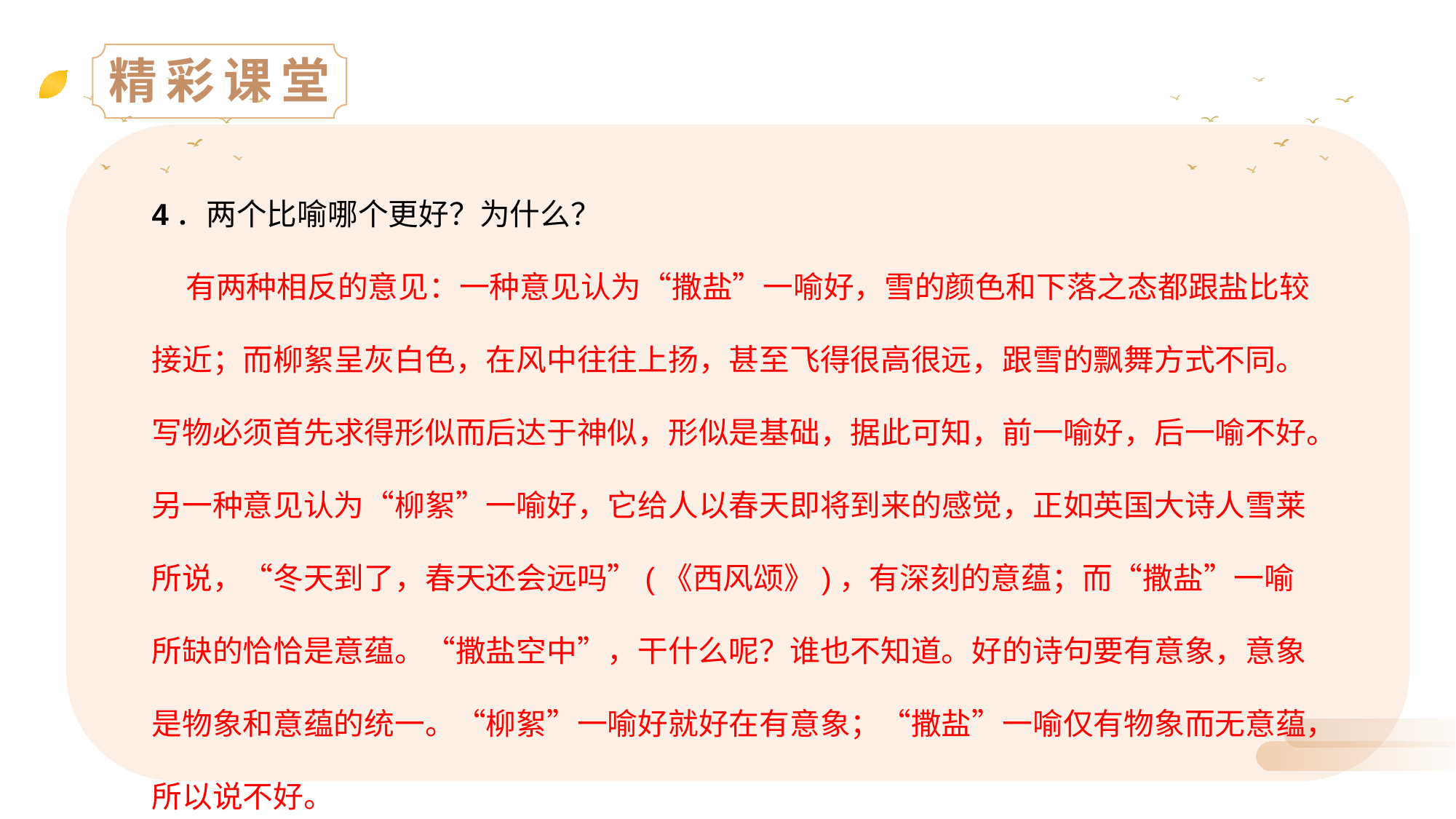

精彩课堂

4．两个比喻哪个更好？为什么？
    有两种相反的意见：一种意见认为“撒盐”一喻好，雪的颜色和下落之态都跟盐比较接近；而柳絮呈灰白色，在风中往往上扬，甚至飞得很高很远，跟雪的飘舞方式不同。写物必须首先求得形似而后达于神似，形似是基础，据此可知，前一喻好，后一喻不好。另一种意见认为“柳絮”一喻好，它给人以春天即将到来的感觉，正如英国大诗人雪莱所说，“冬天到了，春天还会远吗”(《西风颂》)，有深刻的意蕴；而“撒盐”一喻所缺的恰恰是意蕴。“撒盐空中”，干什么呢？谁也不知道。好的诗句要有意象，意象是物象和意蕴的统一。“柳絮”一喻好就好在有意象；“撒盐”一喻仅有物象而无意蕴，所以说不好。